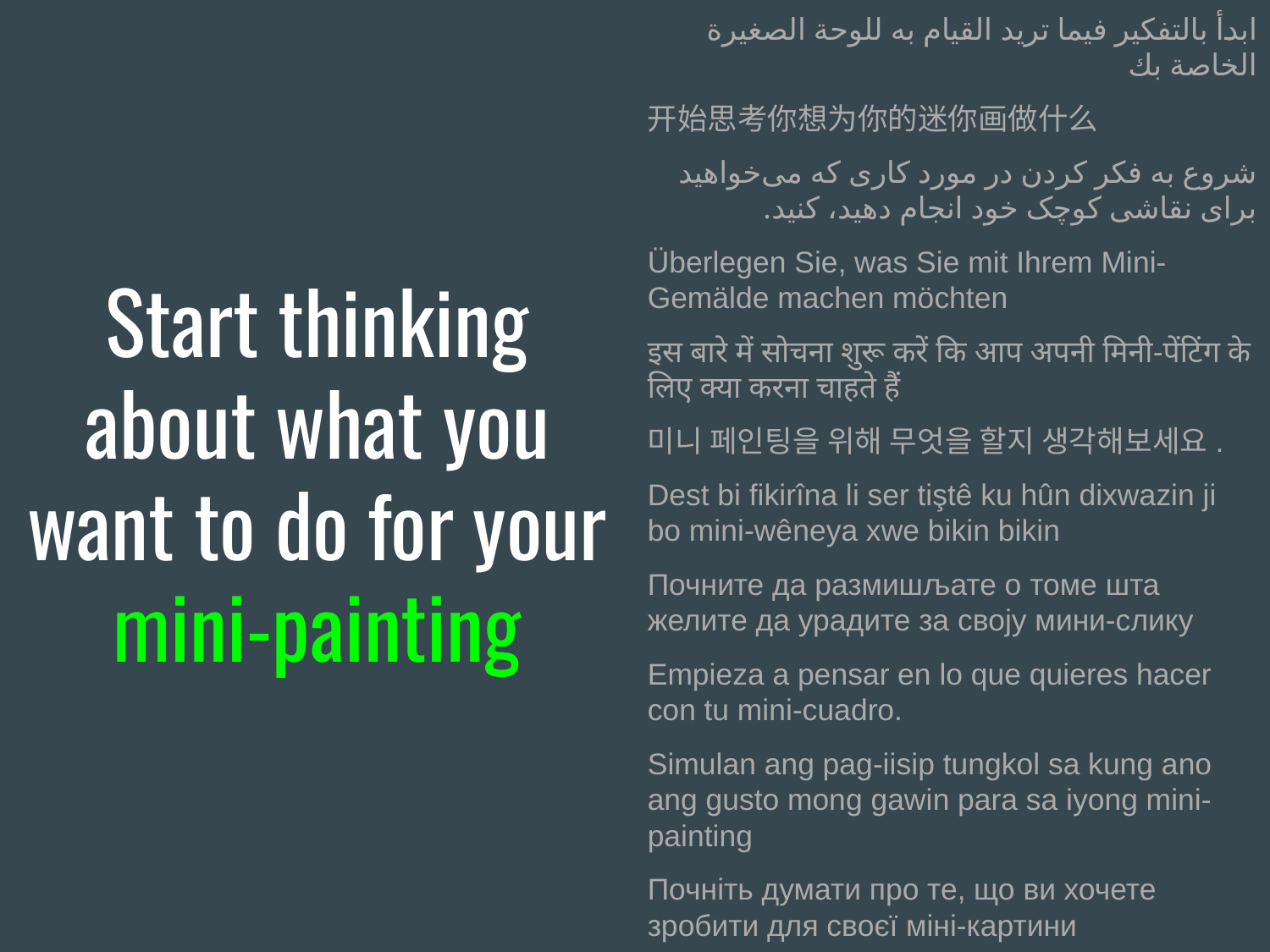

Start thinking about what you want to do for your mini-painting
ابدأ بالتفكير فيما تريد القيام به للوحة الصغيرة الخاصة بك
开始思考你想为你的迷你画做什么
شروع به فکر کردن در مورد کاری که می‌خواهید برای نقاشی کوچک خود انجام دهید، کنید.
Überlegen Sie, was Sie mit Ihrem Mini-Gemälde machen möchten
इस बारे में सोचना शुरू करें कि आप अपनी मिनी-पेंटिंग के लिए क्या करना चाहते हैं
미니 페인팅을 위해 무엇을 할지 생각해보세요.
Dest bi fikirîna li ser tiştê ku hûn dixwazin ji bo mini-wêneya xwe bikin bikin
Почните да размишљате о томе шта желите да урадите за своју мини-слику
Empieza a pensar en lo que quieres hacer con tu mini-cuadro.
Simulan ang pag-iisip tungkol sa kung ano ang gusto mong gawin para sa iyong mini-painting
Почніть думати про те, що ви хочете зробити для своєї міні-картини